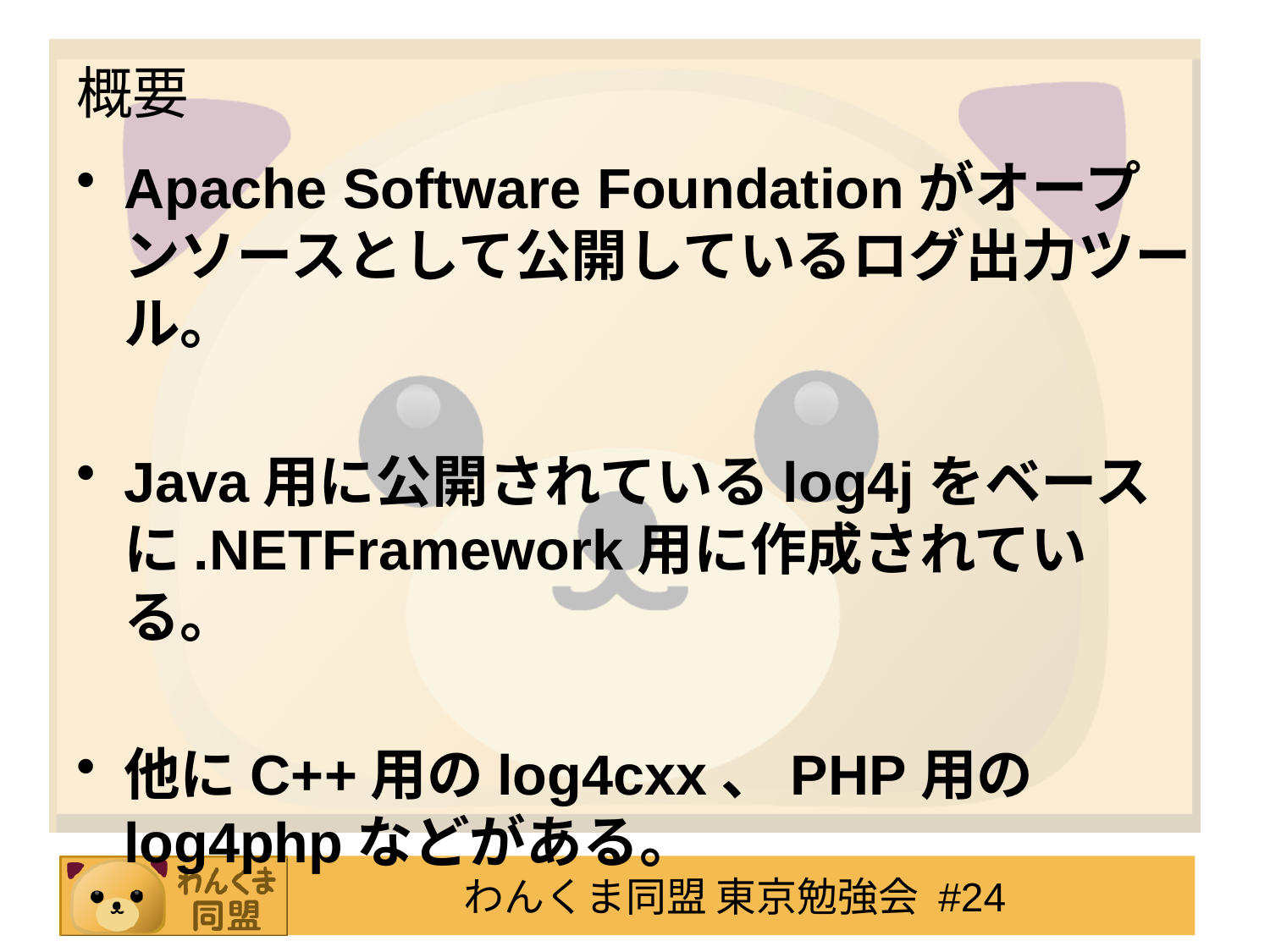

# 概要
Apache Software Foundationがオープンソースとして公開しているログ出力ツール。

Java用に公開されているlog4jをベースに.NETFramework用に作成されている。

他にC++用のlog4cxx、PHP用のlog4phpなどがある。